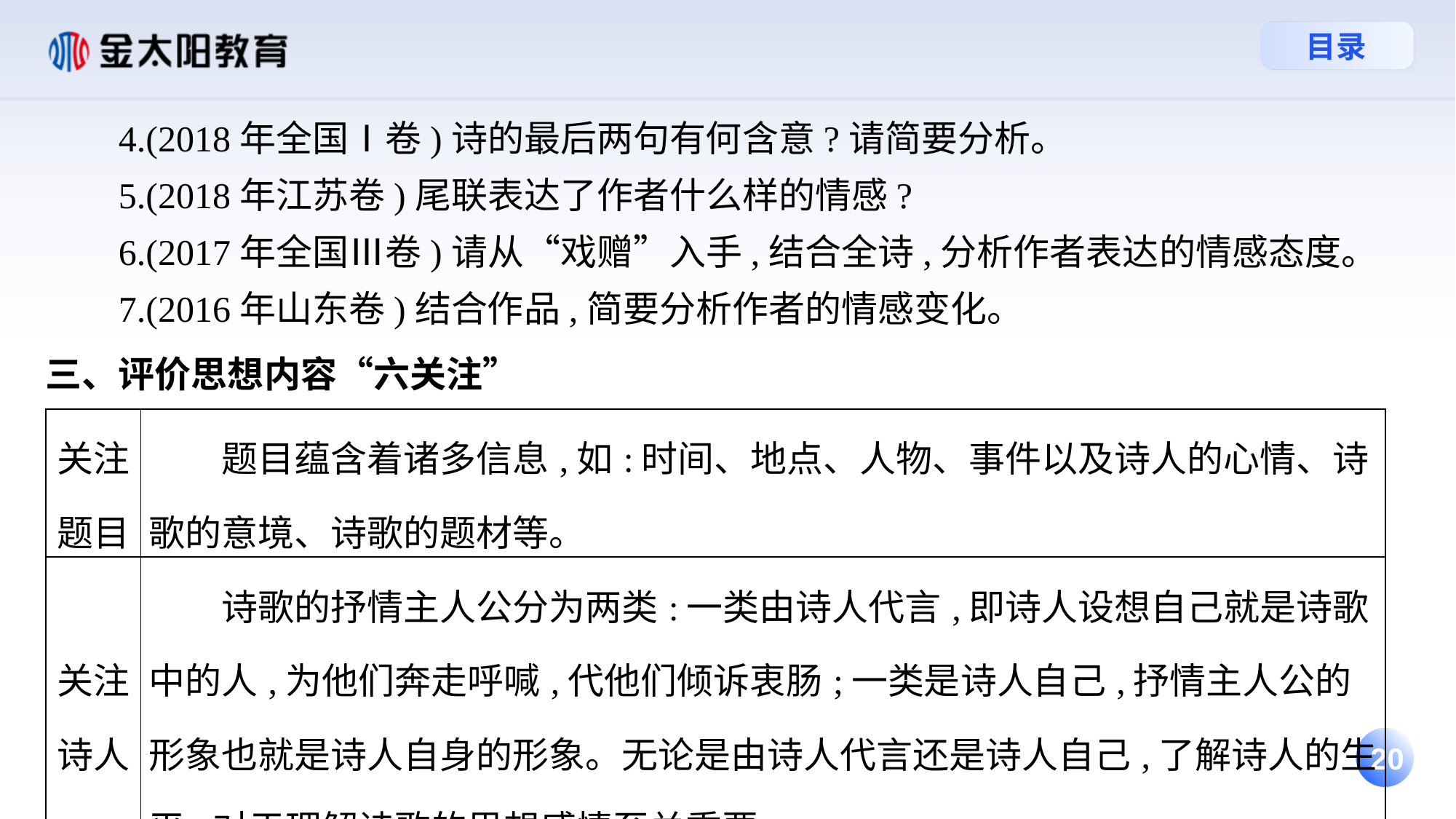

4.(2018年全国Ⅰ卷)诗的最后两句有何含意?请简要分析。
        5.(2018年江苏卷)尾联表达了作者什么样的情感?
        6.(2017年全国Ⅲ卷)请从“戏赠”入手,结合全诗,分析作者表达的情感态度。
        7.(2016年山东卷)结合作品,简要分析作者的情感变化。
三、评价思想内容“六关注”
| 关注题目 | 题目蕴含着诸多信息,如:时间、地点、人物、事件以及诗人的心情、诗歌的意境、诗歌的题材等。 |
| --- | --- |
| 关注诗人 | 诗歌的抒情主人公分为两类:一类由诗人代言,即诗人设想自己就是诗歌中的人,为他们奔走呼喊,代他们倾诉衷肠;一类是诗人自己,抒情主人公的形象也就是诗人自身的形象。无论是由诗人代言还是诗人自己,了解诗人的生平,对于理解诗歌的思想感情至关重要。 |